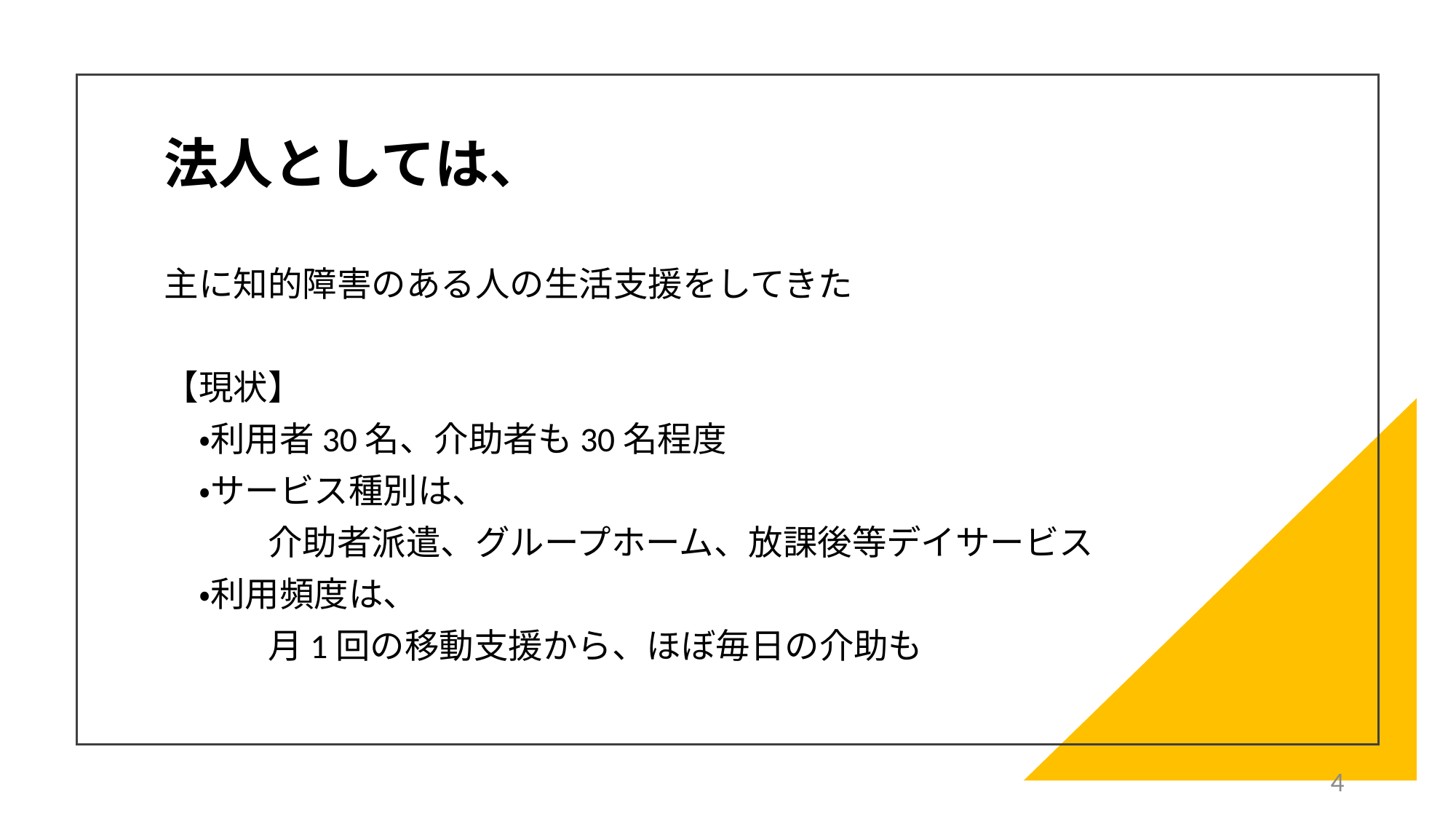

# 法人としては、
主に知的障害のある人の生活支援をしてきた

【現状】
　・利用者30名、介助者も30名程度
　・サービス種別は、
　　　介助者派遣、グループホーム、放課後等デイサービス
　・利用頻度は、
　　　月1回の移動支援から、ほぼ毎日の介助も

4